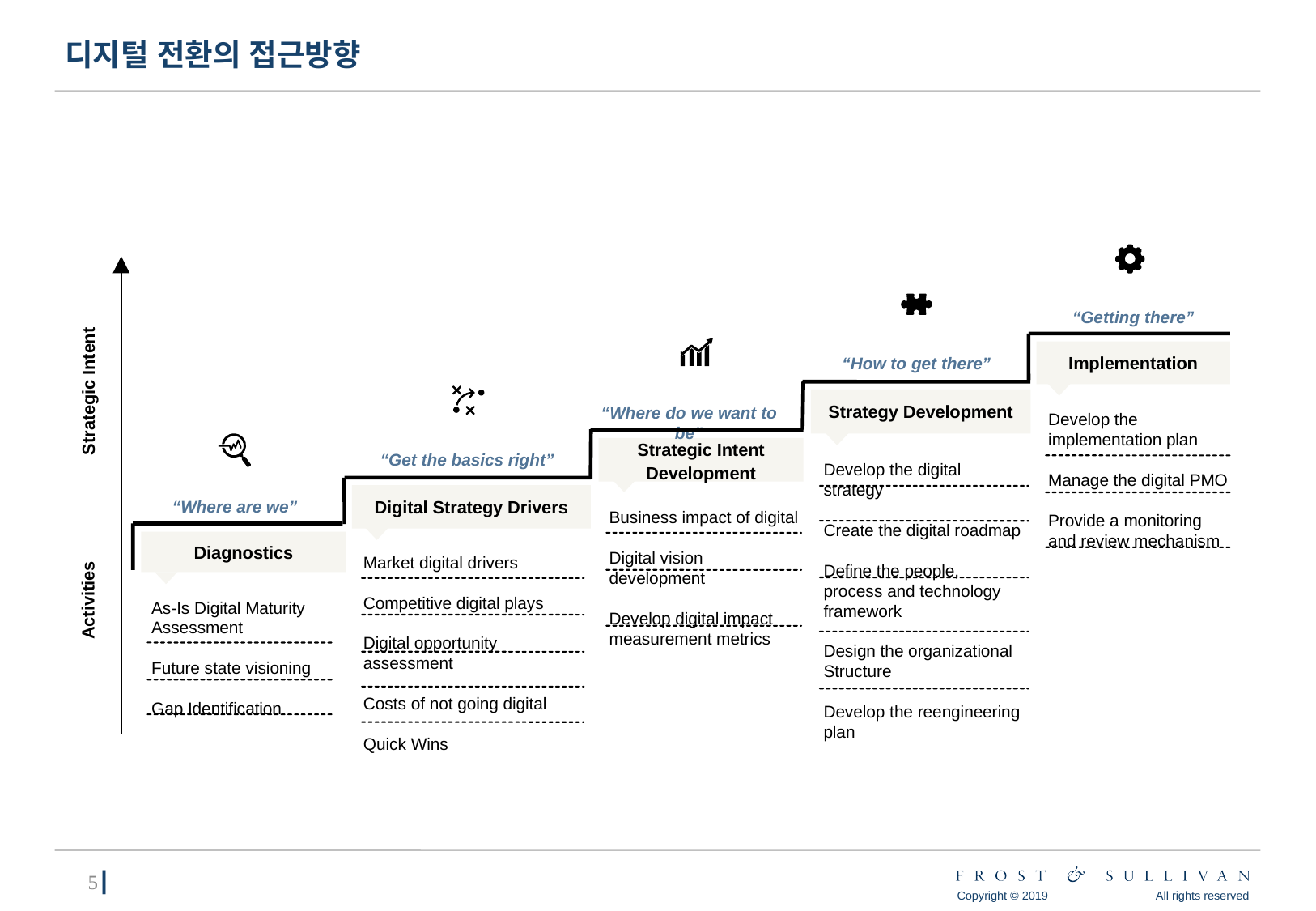

# 디지털 전환의 접근방향

“Getting there”

Implementation

“How to get there”
Strategic Intent

Strategy Development
“Where do we want to be”
Develop the implementation plan
Manage the digital PMO
Provide a monitoring and review mechanism

Strategic Intent
Development
“Get the basics right”
Develop the digital strategy
Create the digital roadmap
Define the people, process and technology framework
Design the organizational Structure
Develop the reengineering plan

Digital Strategy Drivers

“Where are we”

Business impact of digital
Digital vision development
Develop digital impact measurement metrics

Diagnostics

Market digital drivers
Competitive digital plays
Digital opportunity assessment
Costs of not going digital
Quick Wins

Activities
As-Is Digital Maturity Assessment
Future state visioning
Gap Identification

5┃